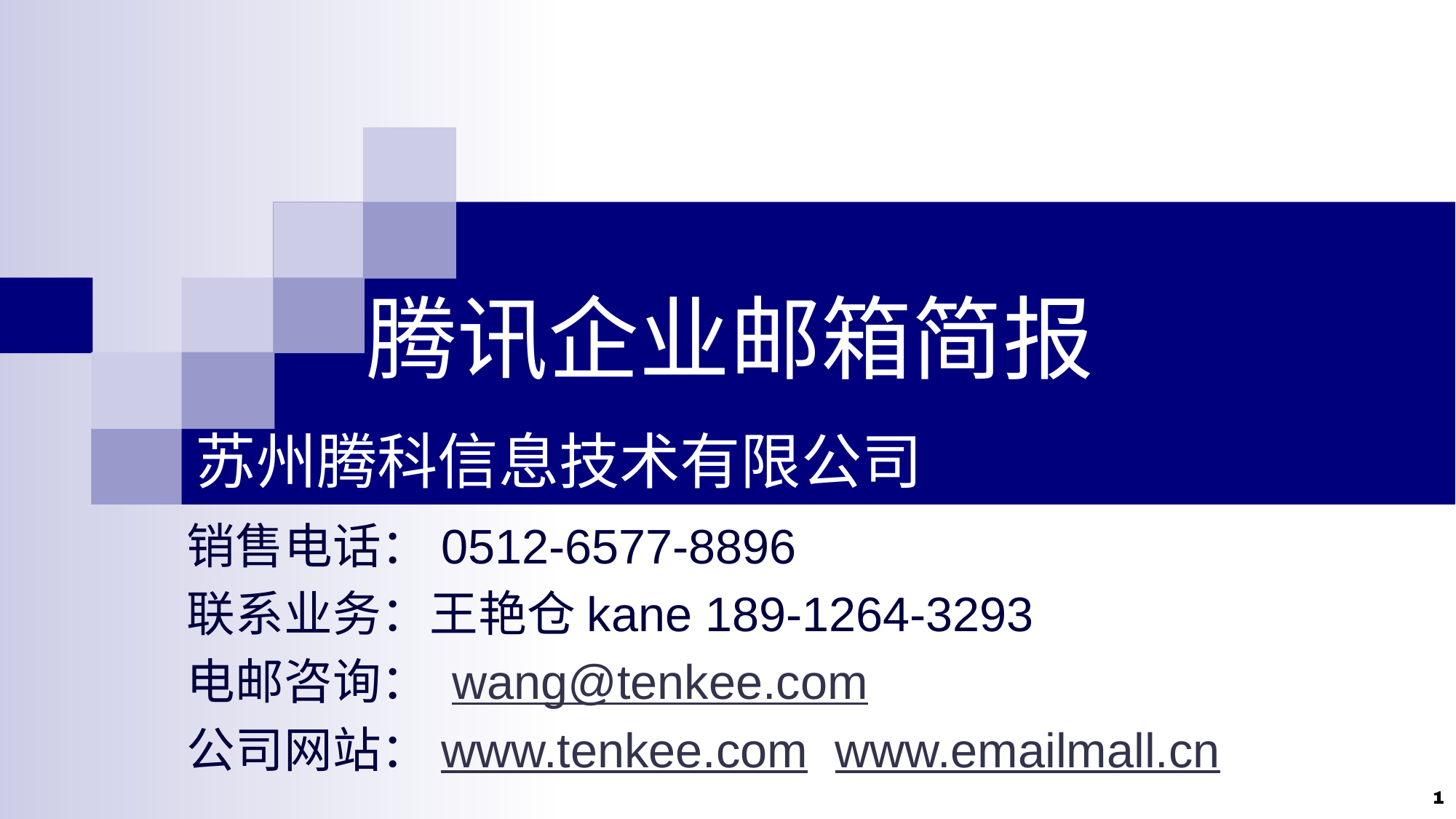

腾讯企业邮箱简报
苏州腾科信息技术有限公司
销售电话：0512-6577-8896
联系业务：王艳仓kane 189-1264-3293
电邮咨询： wang@tenkee.com
公司网站：www.tenkee.com  www.emailmall.cn
1